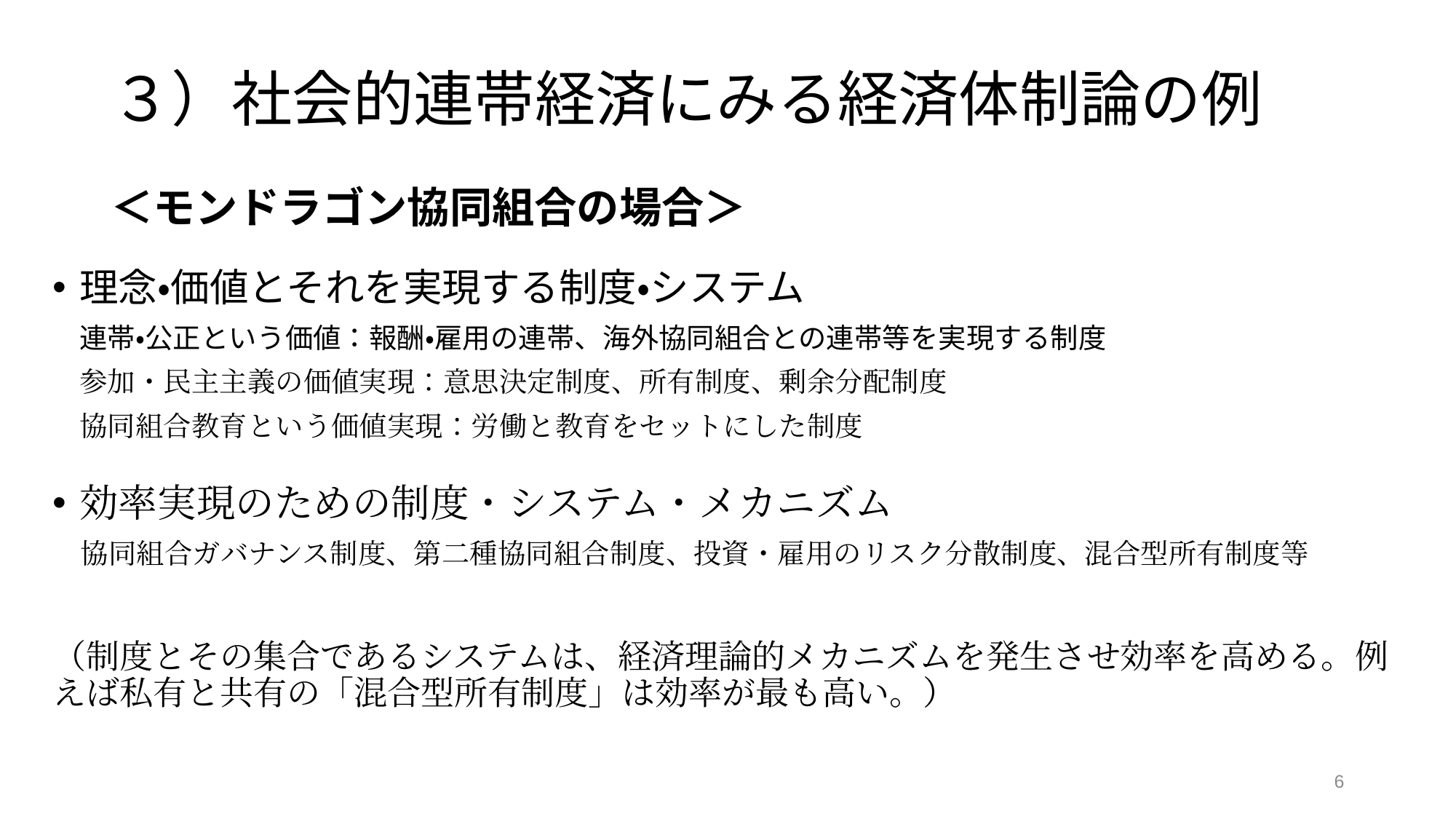

# ３）社会的連帯経済にみる経済体制論の例
＜モンドラゴン協同組合の場合＞
理念・価値とそれを実現する制度・システム
連帯・公正という価値：報酬・雇用の連帯、海外協同組合との連帯等を実現する制度
参加・民主主義の価値実現：意思決定制度、所有制度、剰余分配制度
協同組合教育という価値実現：労働と教育をセットにした制度

効率実現のための制度・システム・メカニズム
　協同組合ガバナンス制度、第二種協同組合制度、投資・雇用のリスク分散制度、混合型所有制度等

（制度とその集合であるシステムは、経済理論的メカニズムを発生させ効率を高める。例えば私有と共有の「混合型所有制度」は効率が最も高い。）
6